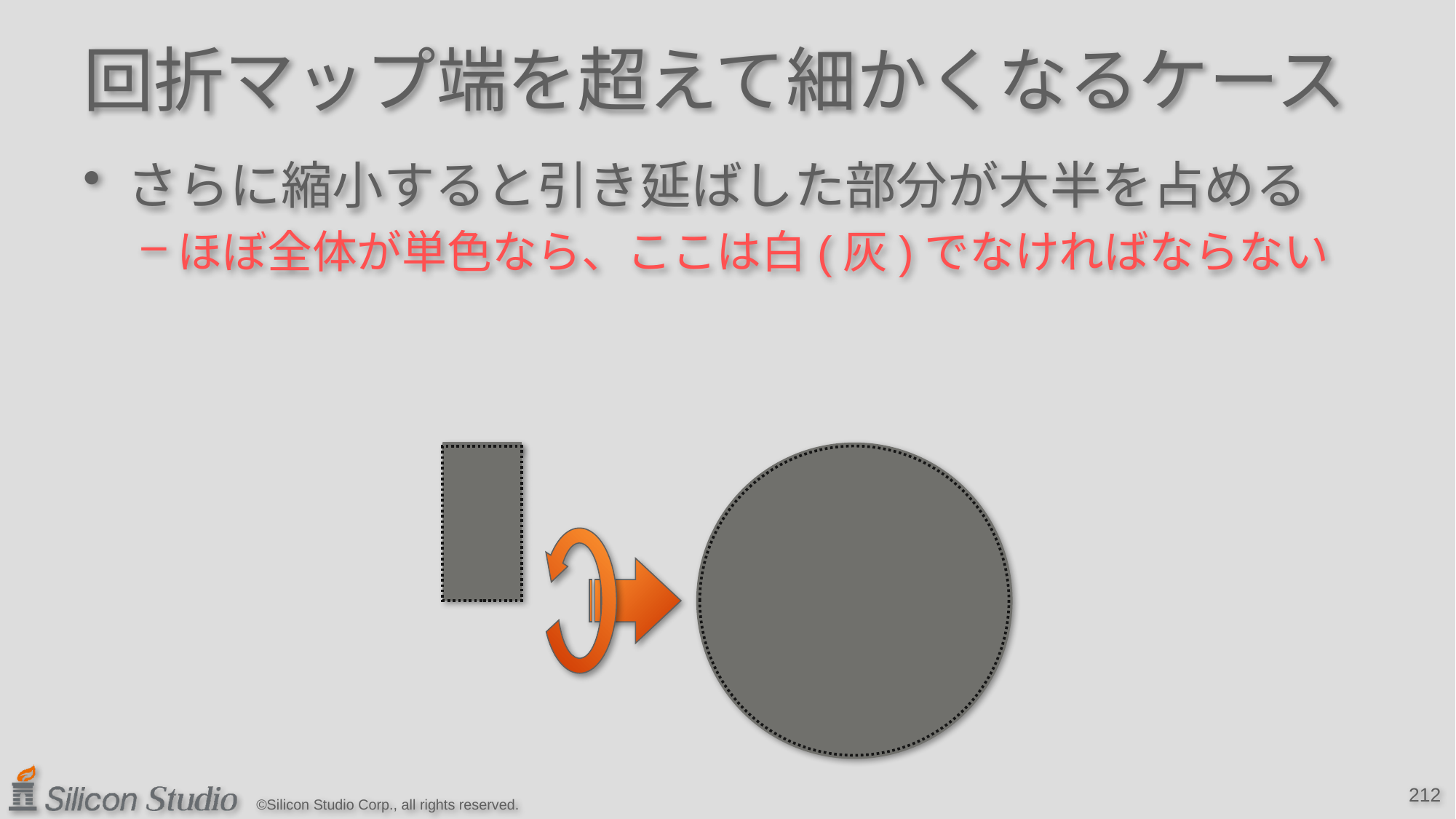

# 回折マップ端を超えて細かくなるケース
さらに縮小すると引き延ばした部分が大半を占める
ほぼ全体が単色なら、ここは白(灰)でなければならない